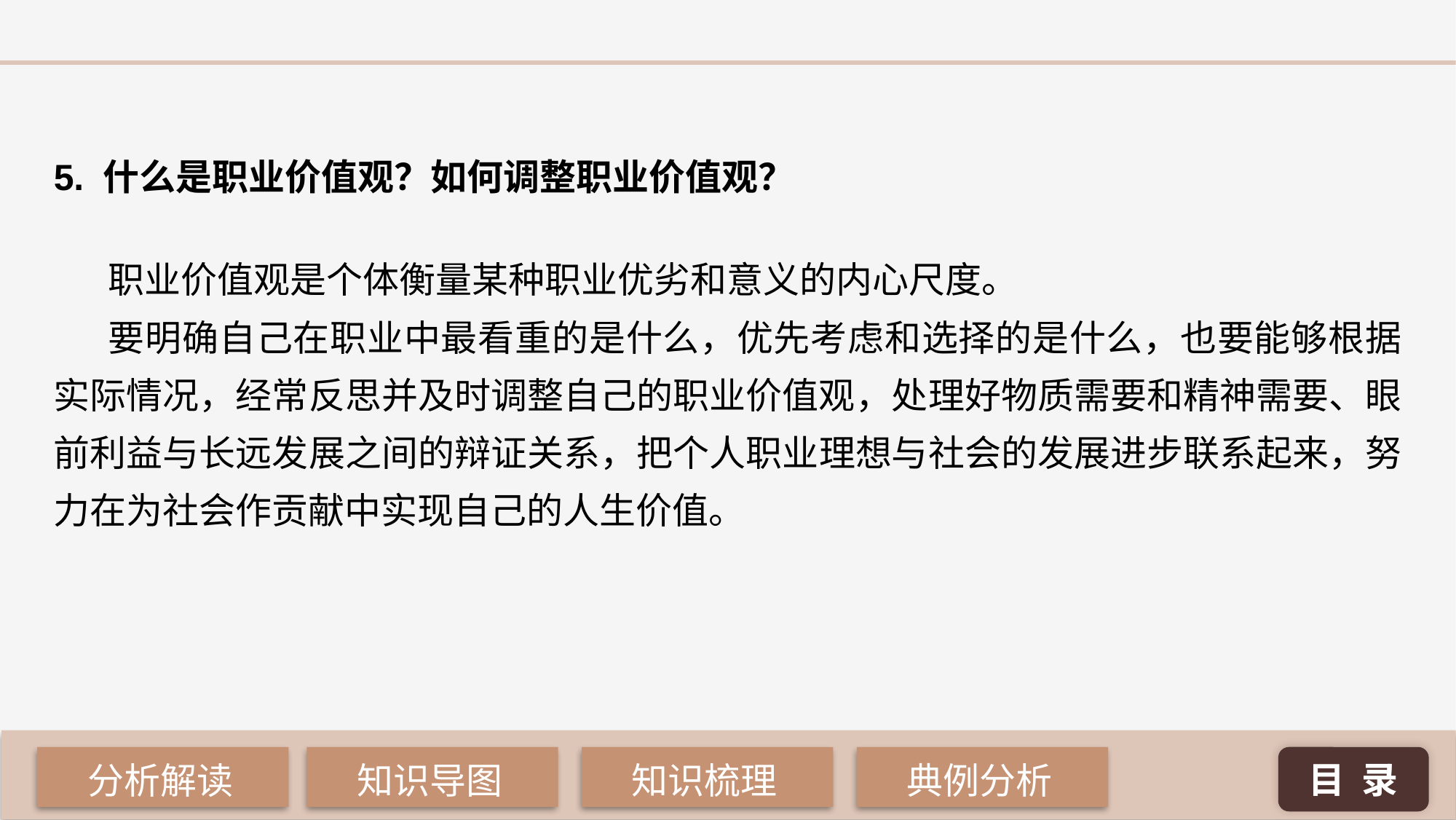

5. 什么是职业价值观？如何调整职业价值观？
职业价值观是个体衡量某种职业优劣和意义的内心尺度。
要明确自己在职业中最看重的是什么，优先考虑和选择的是什么，也要能够根据实际情况，经常反思并及时调整自己的职业价值观，处理好物质需要和精神需要、眼前利益与长远发展之间的辩证关系，把个人职业理想与社会的发展进步联系起来，努力在为社会作贡献中实现自己的人生价值。